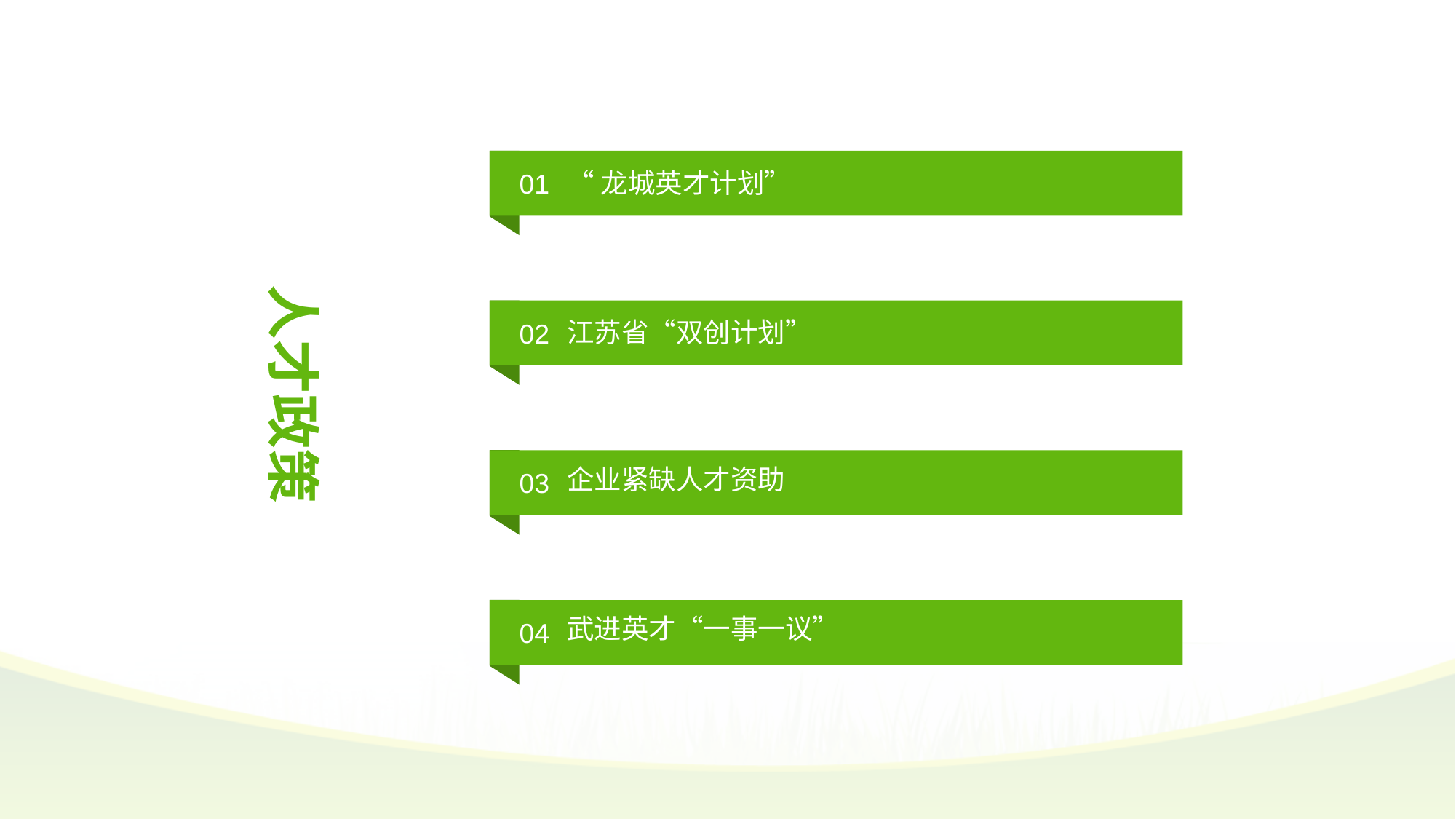

“龙城英才计划”
01
人才政策

江苏省“双创计划”
02

企业紧缺人才资助
03

武进英才“一事一议”
04